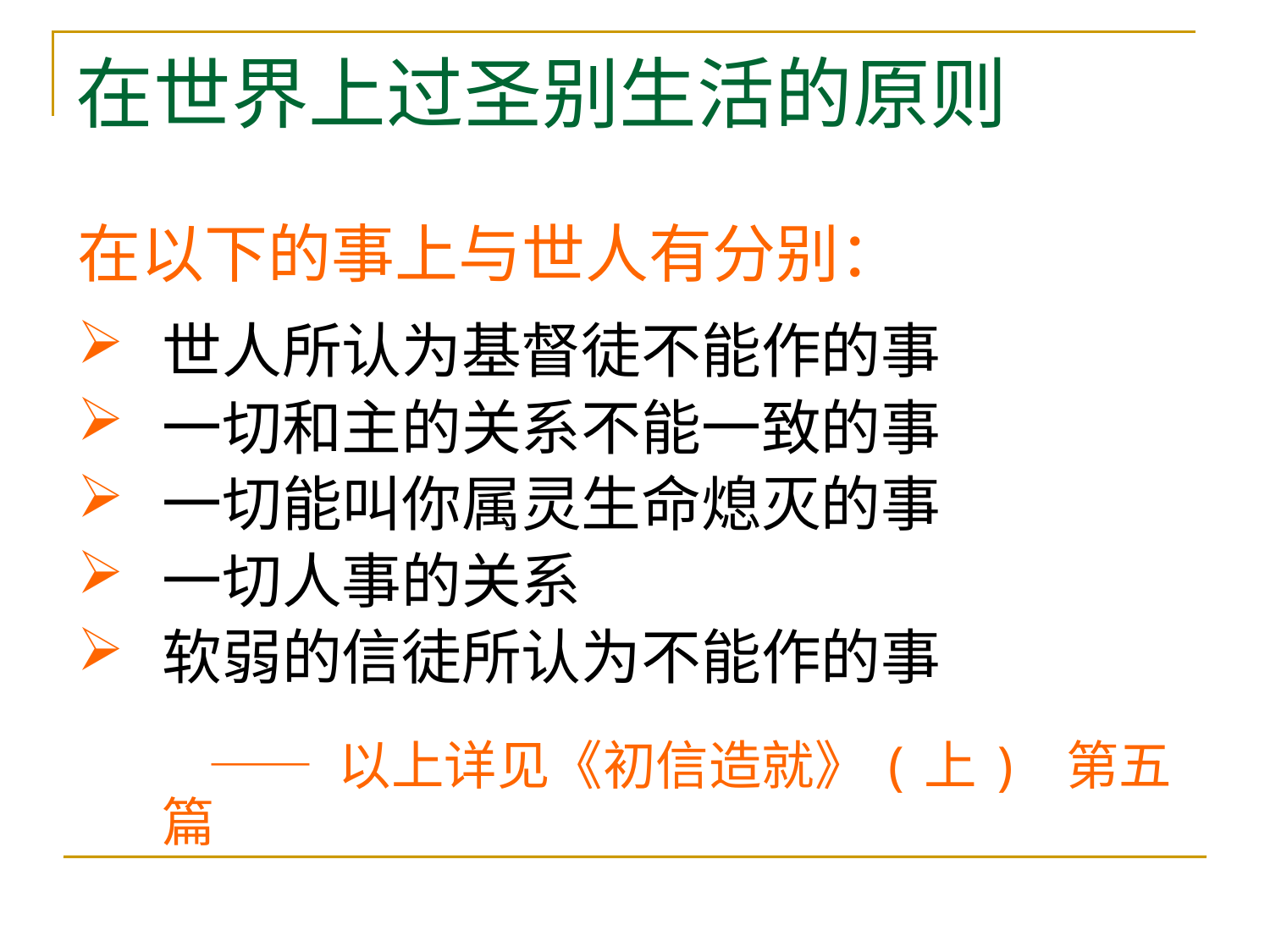

# 在世界上过圣别生活的原则
在以下的事上与世人有分别：

世人所认为基督徒不能作的事
一切和主的关系不能一致的事
一切能叫你属灵生命熄灭的事
一切人事的关系
软弱的信徒所认为不能作的事

           —— 以上详见《初信造就》(上) 第五篇